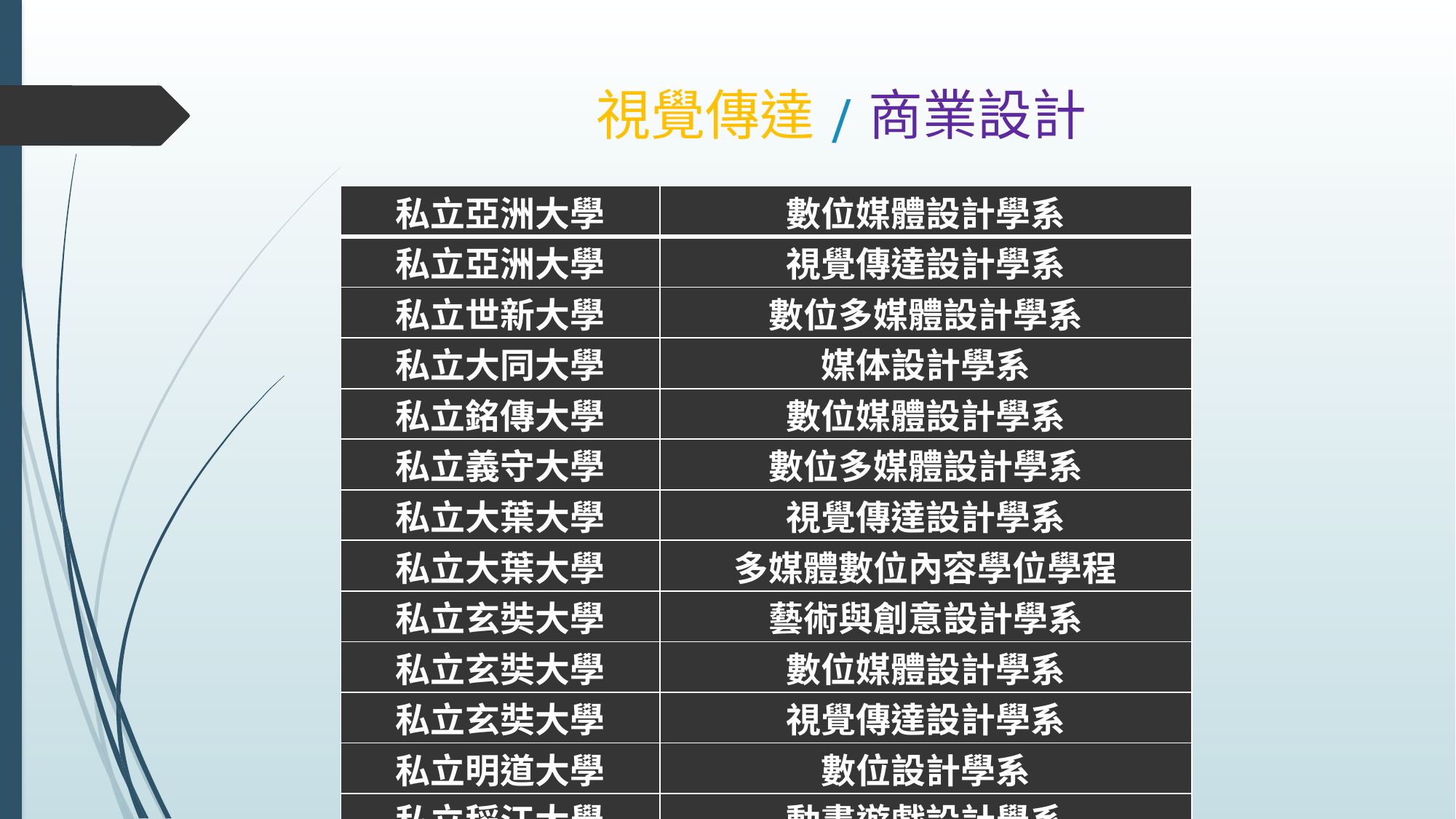

# 視覺傳達/商業設計
| 私立亞洲大學 | 數位媒體設計學系 |
| --- | --- |
| 私立亞洲大學 | 視覺傳達設計學系 |
| 私立世新大學 | 數位多媒體設計學系 |
| 私立大同大學 | 媒体設計學系 |
| 私立銘傳大學 | 數位媒體設計學系 |
| 私立義守大學 | 數位多媒體設計學系 |
| 私立大葉大學 | 視覺傳達設計學系 |
| 私立大葉大學 | 多媒體數位內容學位學程 |
| 私立玄奘大學 | 藝術與創意設計學系 |
| 私立玄奘大學 | 數位媒體設計學系 |
| 私立玄奘大學 | 視覺傳達設計學系 |
| 私立明道大學 | 數位設計學系 |
| 私立稻江大學 | 動畫遊戲設計學系 |
| 私立稻江大學 | 數位內容設計與管理學系 |